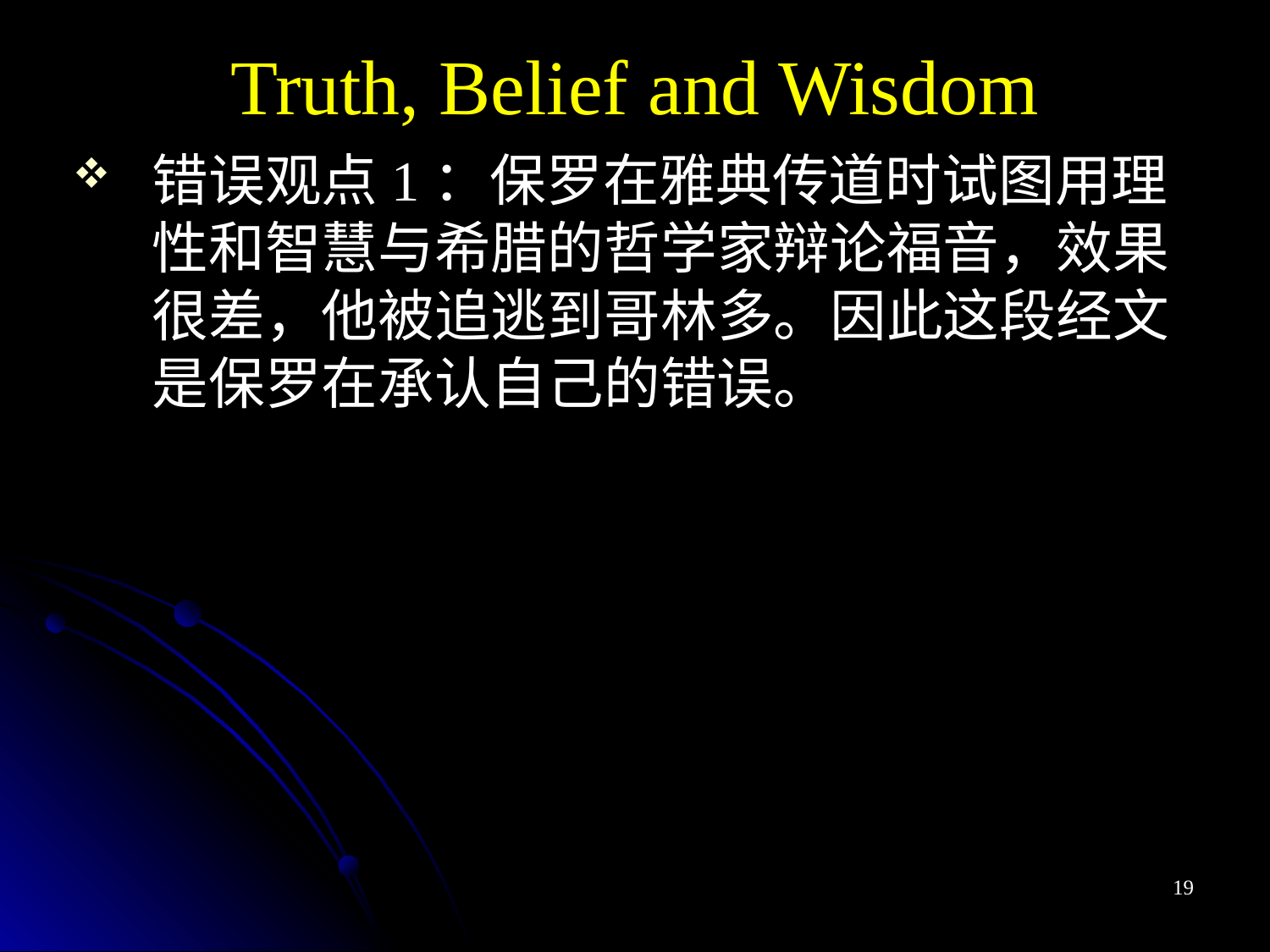

Truth, Belief and Wisdom
错误观点1：保罗在雅典传道时试图用理性和智慧与希腊的哲学家辩论福音，效果很差，他被追逃到哥林多。因此这段经文是保罗在承认自己的错误。
19